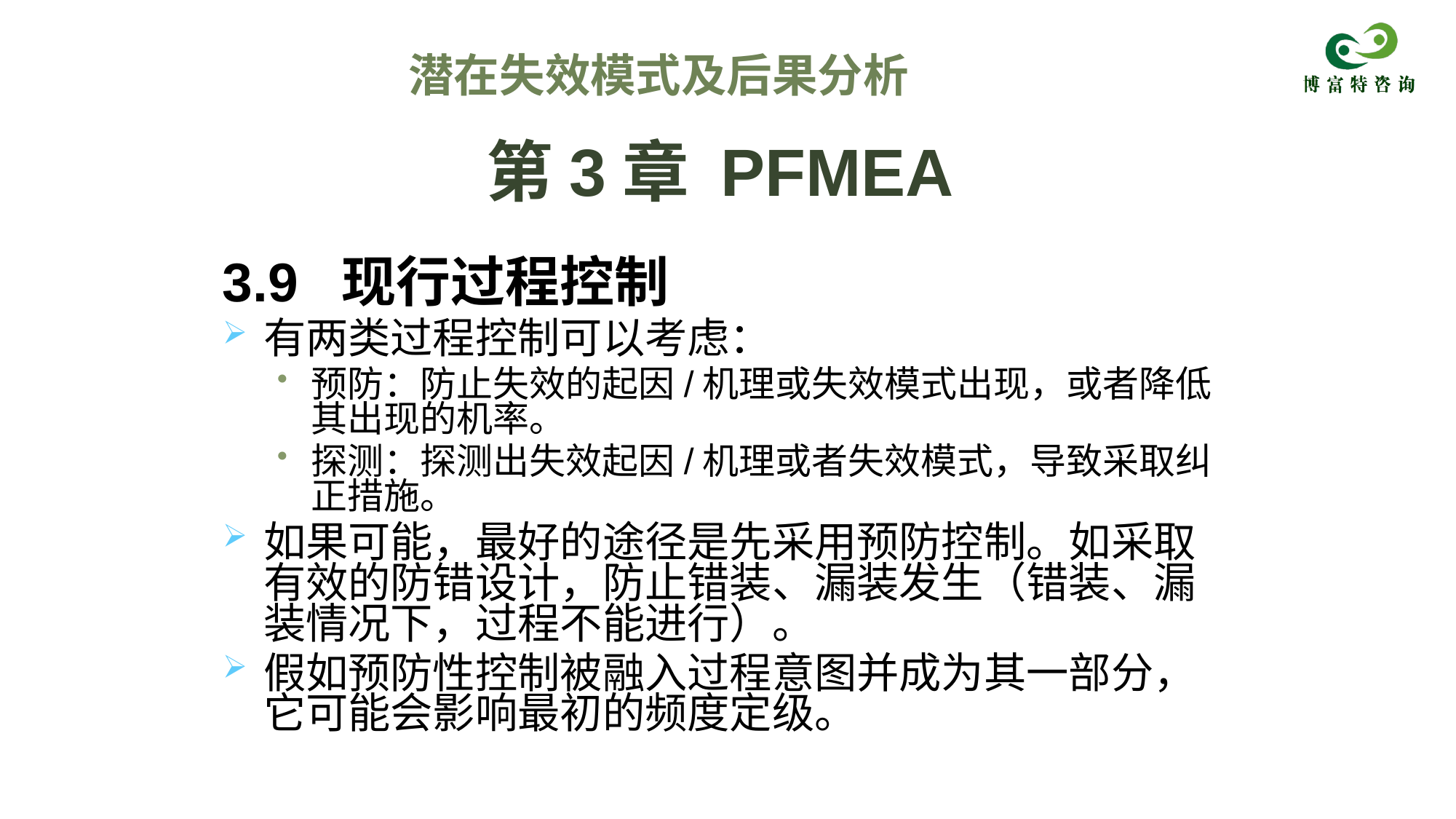

潜在失效模式及后果分析
# 第3章 PFMEA
3.9  现行过程控制
有两类过程控制可以考虑：
预防：防止失效的起因/机理或失效模式出现，或者降低其出现的机率。
探测：探测出失效起因/机理或者失效模式，导致采取纠正措施。
如果可能，最好的途径是先采用预防控制。如采取有效的防错设计，防止错装、漏装发生（错装、漏装情况下，过程不能进行）。
假如预防性控制被融入过程意图并成为其一部分，它可能会影响最初的频度定级。
59